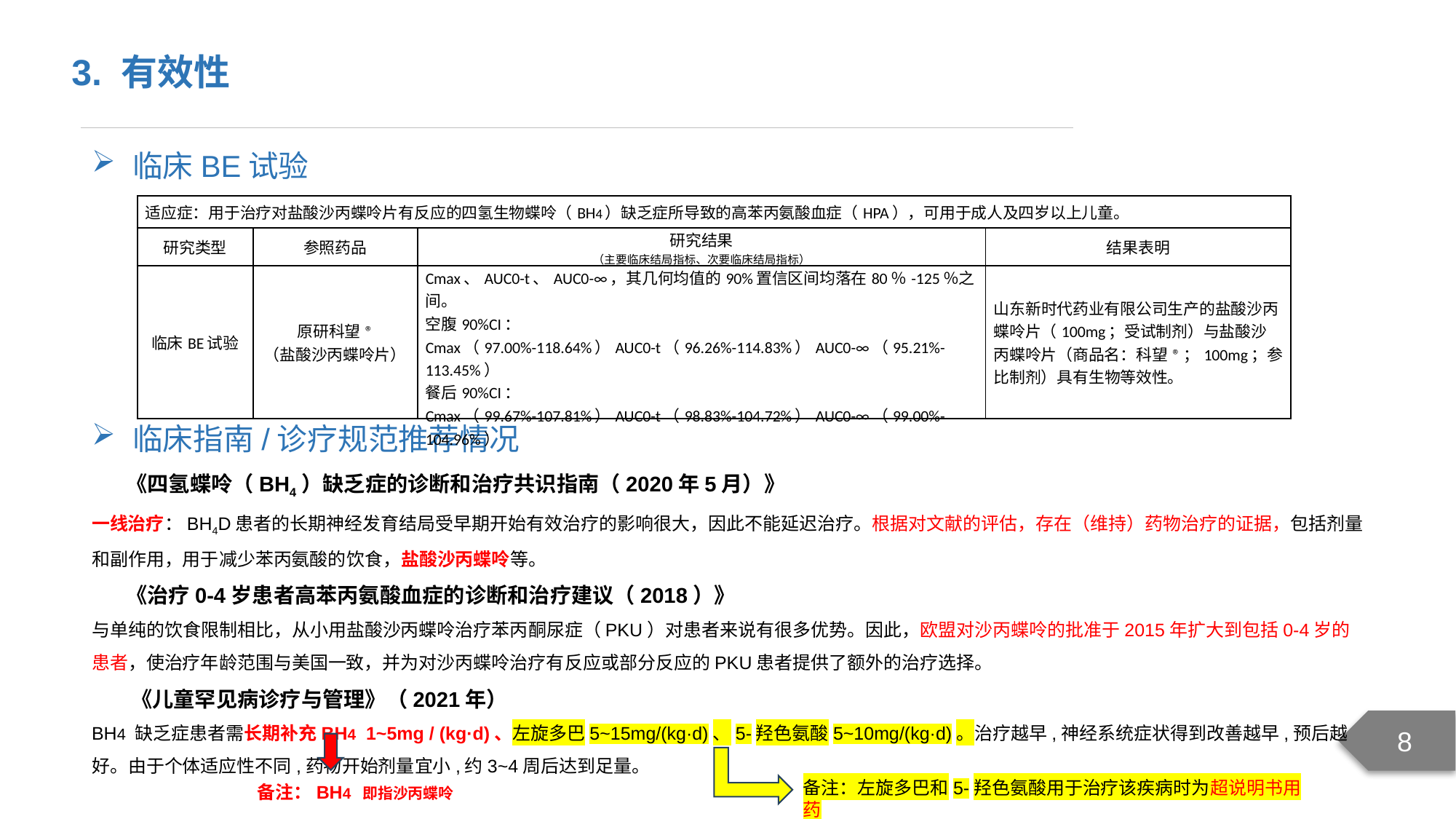

3. 有效性
临床BE试验

临床指南/诊疗规范推荐情况
      《四氢蝶呤（BH4）缺乏症的诊断和治疗共识指南（2020年5月）》
一线治疗：BH4D患者的长期神经发育结局受早期开始有效治疗的影响很大，因此不能延迟治疗。根据对文献的评估，存在（维持）药物治疗的证据，包括剂量和副作用，用于减少苯丙氨酸的饮食，盐酸沙丙蝶呤等。
      《治疗0-4岁患者高苯丙氨酸血症的诊断和治疗建议（2018）》
与单纯的饮食限制相比，从小用盐酸沙丙蝶呤治疗苯丙酮尿症（PKU）对患者来说有很多优势。因此，欧盟对沙丙蝶呤的批准于2015年扩大到包括0-4岁的患者，使治疗年龄范围与美国一致，并为对沙丙蝶呤治疗有反应或部分反应的PKU患者提供了额外的治疗选择。
       《儿童罕见病诊疗与管理》（2021年）
BH4 缺乏症患者需长期补充BH4  1~5mg / (kg·d)、左旋多巴5~15mg/(kg·d)、5-羟色氨酸5~10mg/(kg·d)。治疗越早,神经系统症状得到改善越早,预后越好。由于个体适应性不同,药物开始剂量宜小,约3~4周后达到足量。
| 适应症：用于治疗对盐酸沙丙蝶呤片有反应的四氢生物蝶呤（BH4）缺乏症所导致的高苯丙氨酸血症（HPA），可用于成人及四岁以上儿童。 |  |  |  |
| --- | --- | --- | --- |
| 研究类型 | 参照药品 | 研究结果 （主要临床结局指标、次要临床结局指标） | 结果表明 |
| 临床BE试验 | 原研科望® （盐酸沙丙蝶呤片） | Cmax、AUC0-t、AUC0-∞，其几何均值的90%置信区间均落在80％-125％之间。 空腹90%CI： Cmax（97.00%-118.64%）AUC0-t（96.26%-114.83%）AUC0-∞（95.21%-113.45%） 餐后90%CI： Cmax（99.67%-107.81%）AUC0-t（98.83%-104.72%）AUC0-∞（99.00%-104.96%） | 山东新时代药业有限公司生产的盐酸沙丙蝶呤片（100mg；受试制剂）与盐酸沙丙蝶呤片（商品名：科望®；100mg；参比制剂）具有生物等效性。 |

备注：左旋多巴和5-羟色氨酸用于治疗该疾病时为超说明书用药
备注：BH4  即指沙丙蝶呤